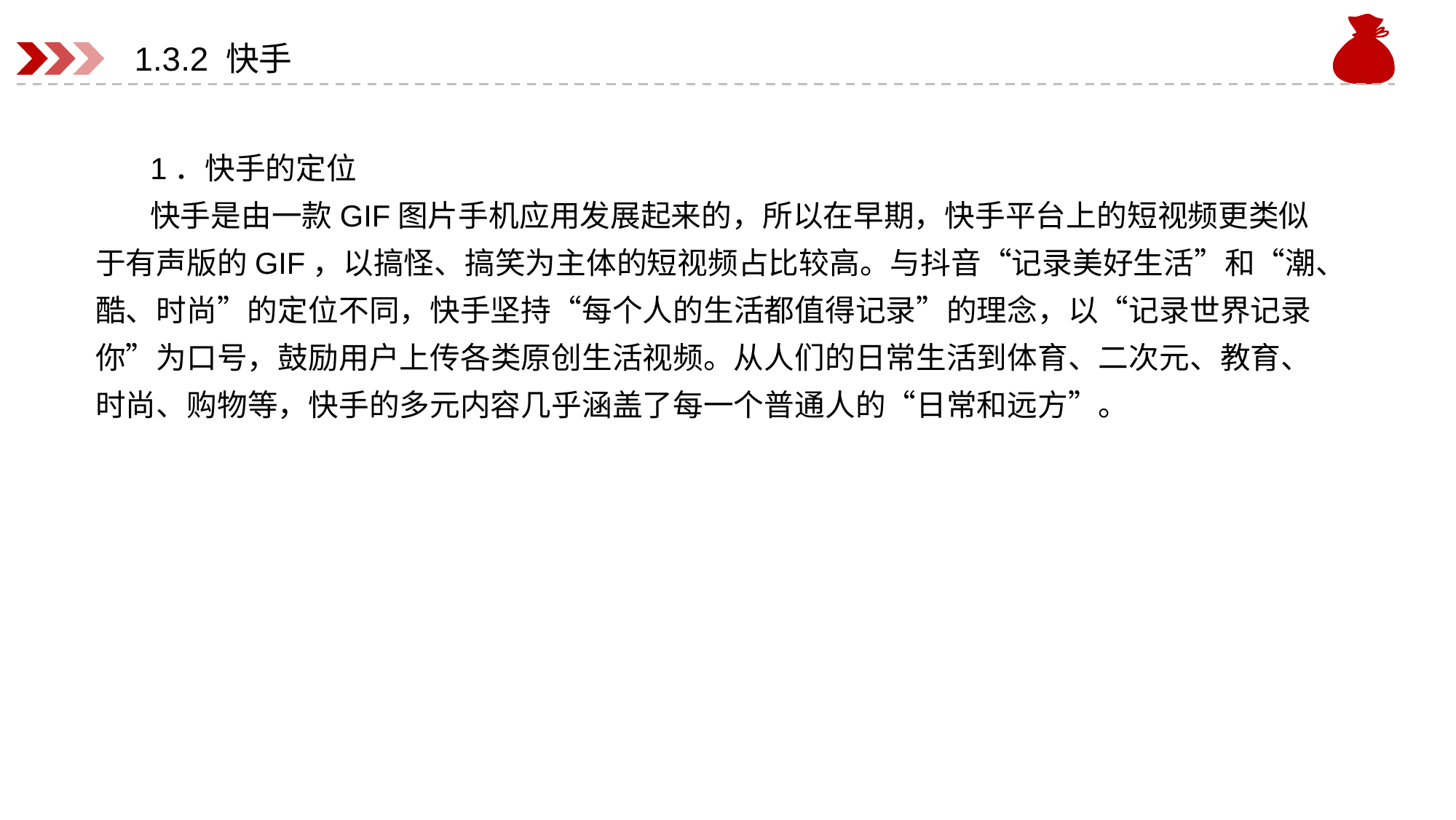

# 1.3.2 快手
30
1．快手的定位
快手是由一款GIF图片手机应用发展起来的，所以在早期，快手平台上的短视频更类似于有声版的GIF，以搞怪、搞笑为主体的短视频占比较高。与抖音“记录美好生活”和“潮、酷、时尚”的定位不同，快手坚持“每个人的生活都值得记录”的理念，以“记录世界记录你”为口号，鼓励用户上传各类原创生活视频。从人们的日常生活到体育、二次元、教育、时尚、购物等，快手的多元内容几乎涵盖了每一个普通人的“日常和远方”。